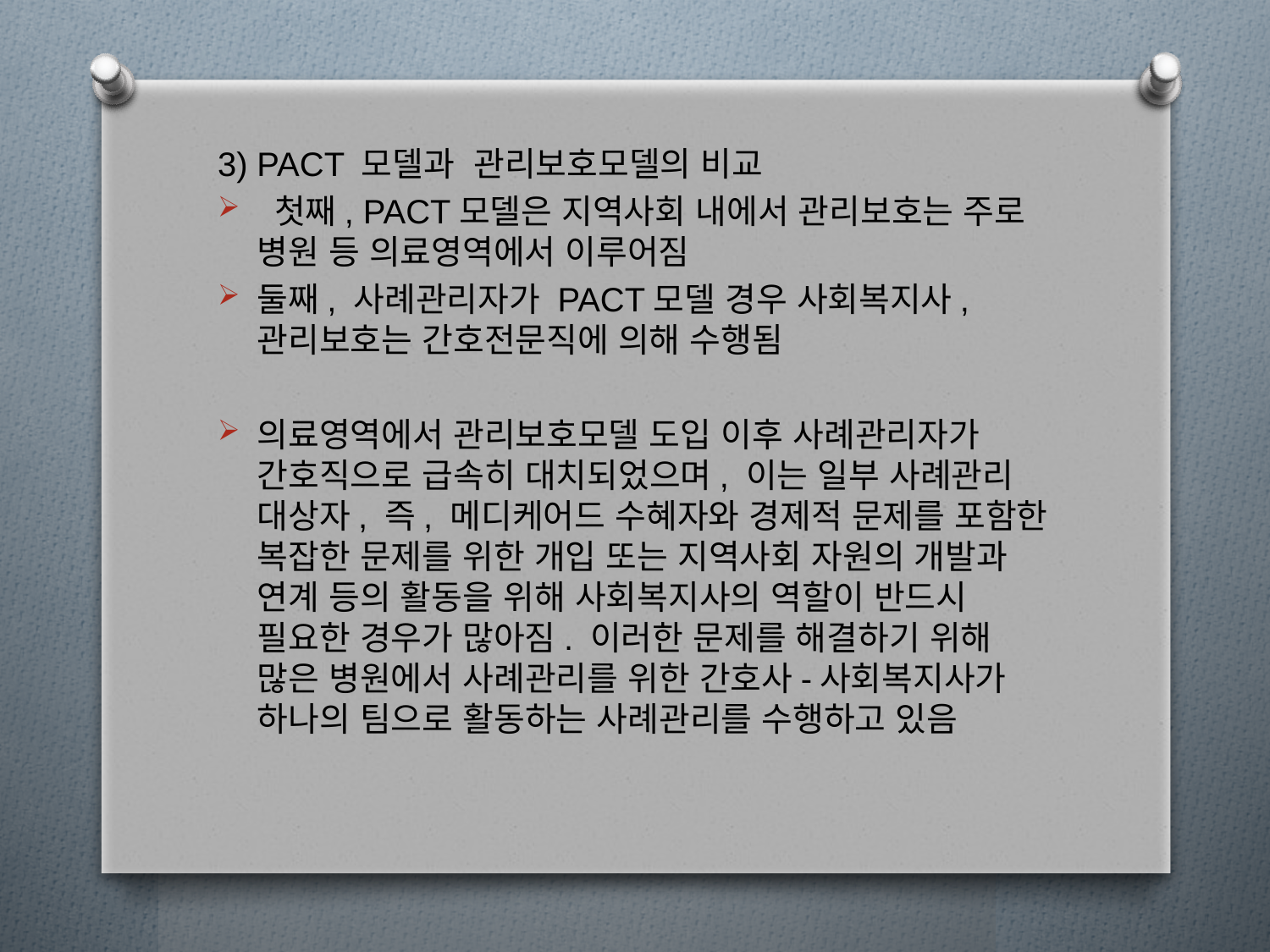

3) PACT 모델과  관리보호모델의 비교
 첫째, PACT모델은 지역사회 내에서 관리보호는 주로 병원 등 의료영역에서 이루어짐
둘째, 사례관리자가 PACT모델 경우 사회복지사, 관리보호는 간호전문직에 의해 수행됨

의료영역에서 관리보호모델 도입 이후 사례관리자가 간호직으로 급속히 대치되었으며, 이는 일부 사례관리 대상자, 즉, 메디케어드 수혜자와 경제적 문제를 포함한 복잡한 문제를 위한 개입 또는 지역사회 자원의 개발과 연계 등의 활동을 위해 사회복지사의 역할이 반드시 필요한 경우가 많아짐. 이러한 문제를 해결하기 위해 많은 병원에서 사례관리를 위한 간호사-사회복지사가 하나의 팀으로 활동하는 사례관리를 수행하고 있음